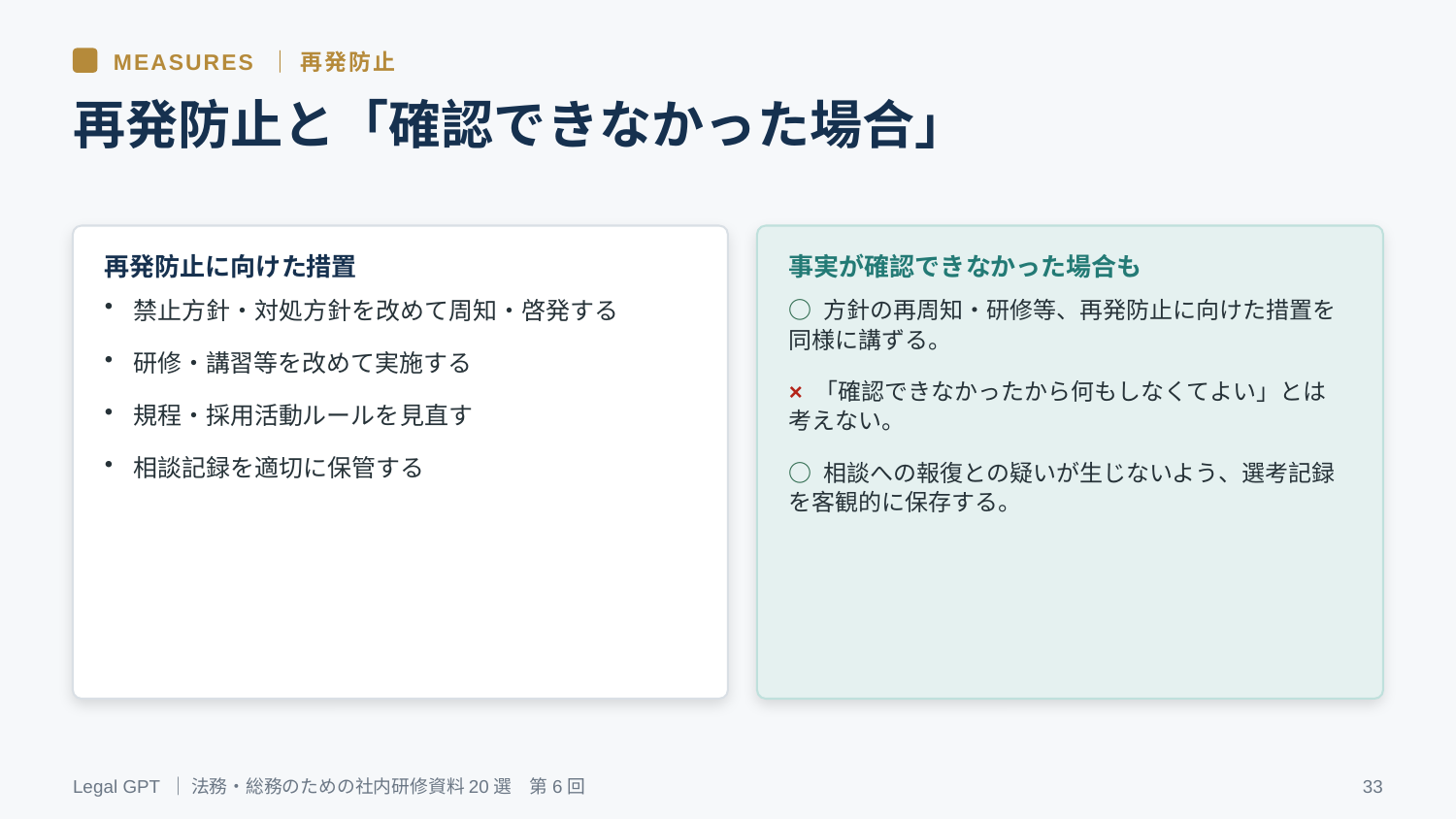

MEASURES ｜ 再発防止

再発防止と「確認できなかった場合」

再発防止に向けた措置
事実が確認できなかった場合も
禁止方針・対処方針を改めて周知・啓発する
研修・講習等を改めて実施する
規程・採用活動ルールを見直す
相談記録を適切に保管する
○ 方針の再周知・研修等、再発防止に向けた措置を同様に講ずる。
× 「確認できなかったから何もしなくてよい」とは考えない。
○ 相談への報復との疑いが生じないよう、選考記録を客観的に保存する。
Legal GPT ｜ 法務・総務のための社内研修資料20選　第6回
33